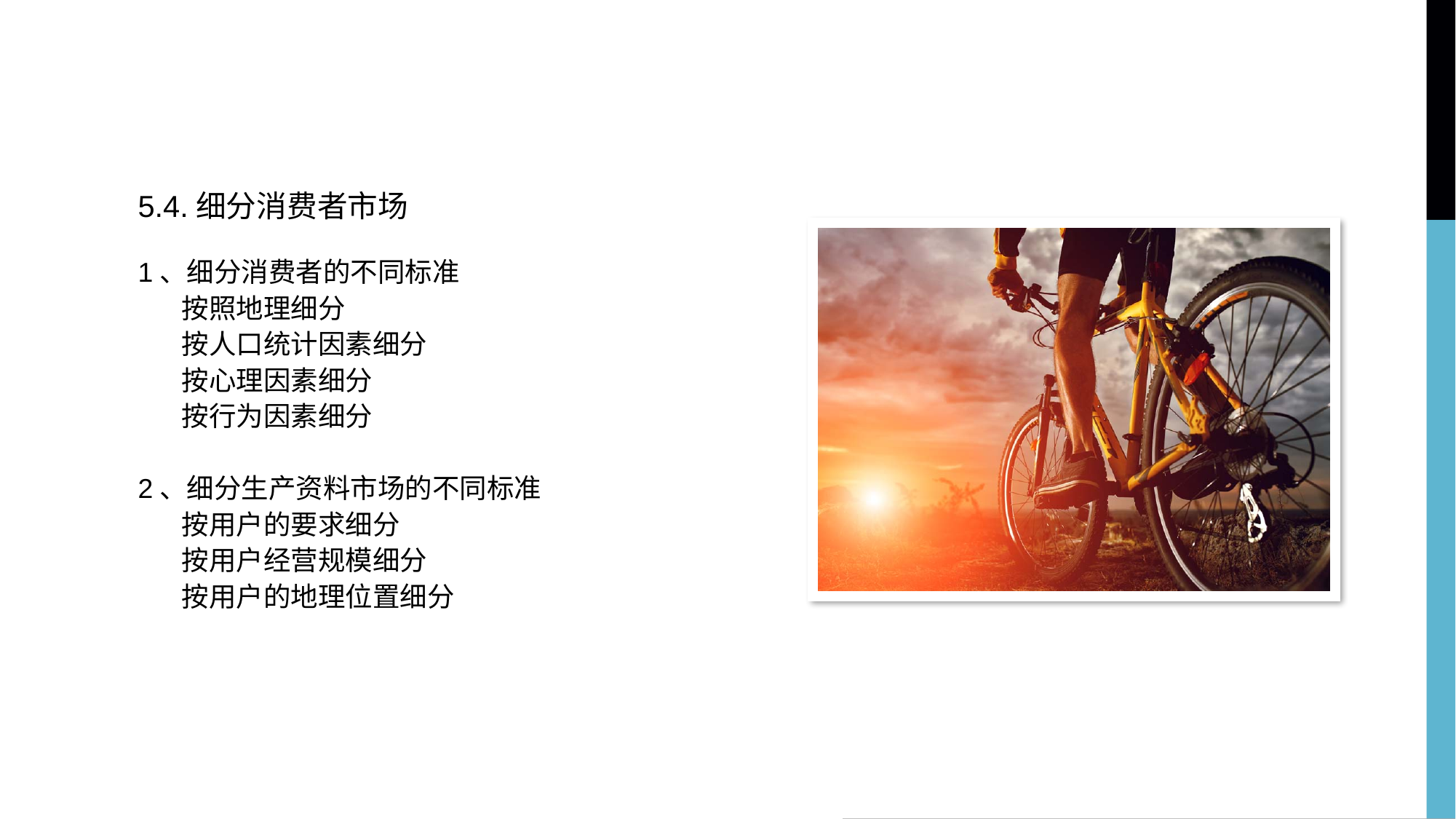

5.4.细分消费者市场

1、细分消费者的不同标准
      按照地理细分
      按人口统计因素细分
      按心理因素细分
      按行为因素细分

2、细分生产资料市场的不同标准
      按用户的要求细分
      按用户经营规模细分
      按用户的地理位置细分